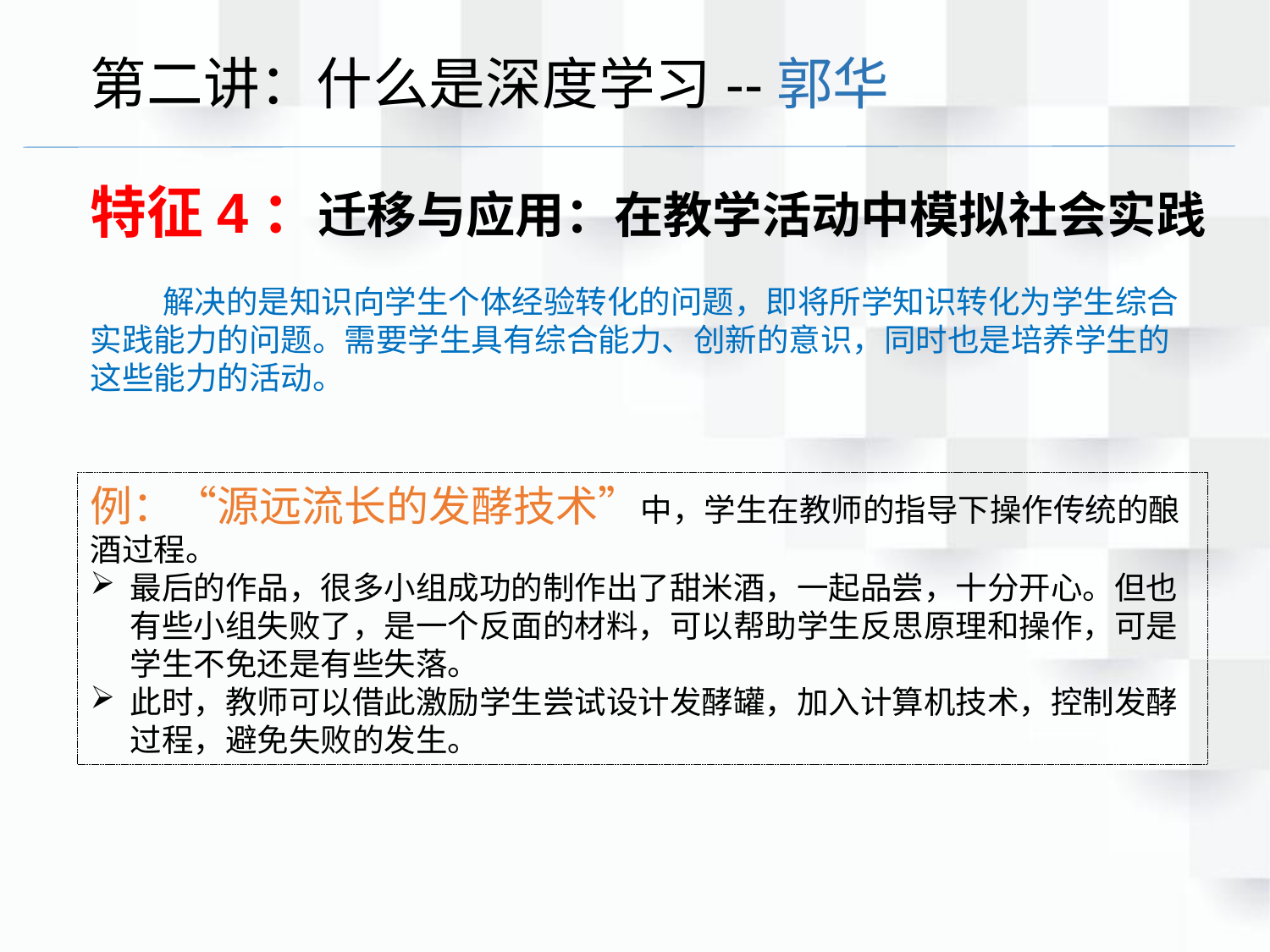

第二讲：什么是深度学习--郭华
特征4：迁移与应用：在教学活动中模拟社会实践
         解决的是知识向学生个体经验转化的问题，即将所学知识转化为学生综合实践能力的问题。需要学生具有综合能力、创新的意识，同时也是培养学生的这些能力的活动。
例：“源远流长的发酵技术”中，学生在教师的指导下操作传统的酿酒过程。
最后的作品，很多小组成功的制作出了甜米酒，一起品尝，十分开心。但也有些小组失败了，是一个反面的材料，可以帮助学生反思原理和操作，可是学生不免还是有些失落。
此时，教师可以借此激励学生尝试设计发酵罐，加入计算机技术，控制发酵过程，避免失败的发生。